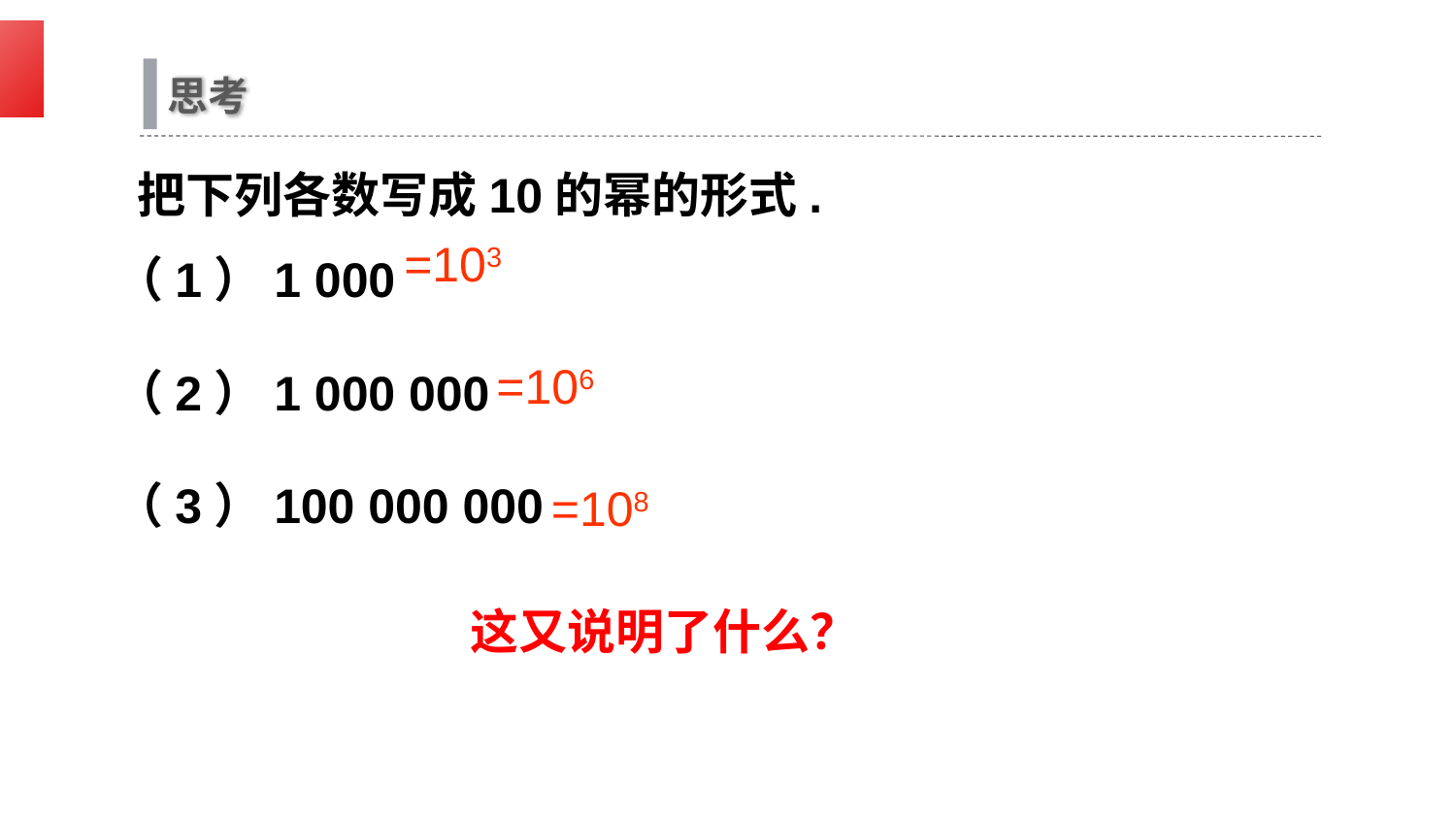

思考
把下列各数写成10的幂的形式.
（1）1 000
（2）1 000 000
（3）100 000 000
=103
=106
=108
     这又说明了什么？